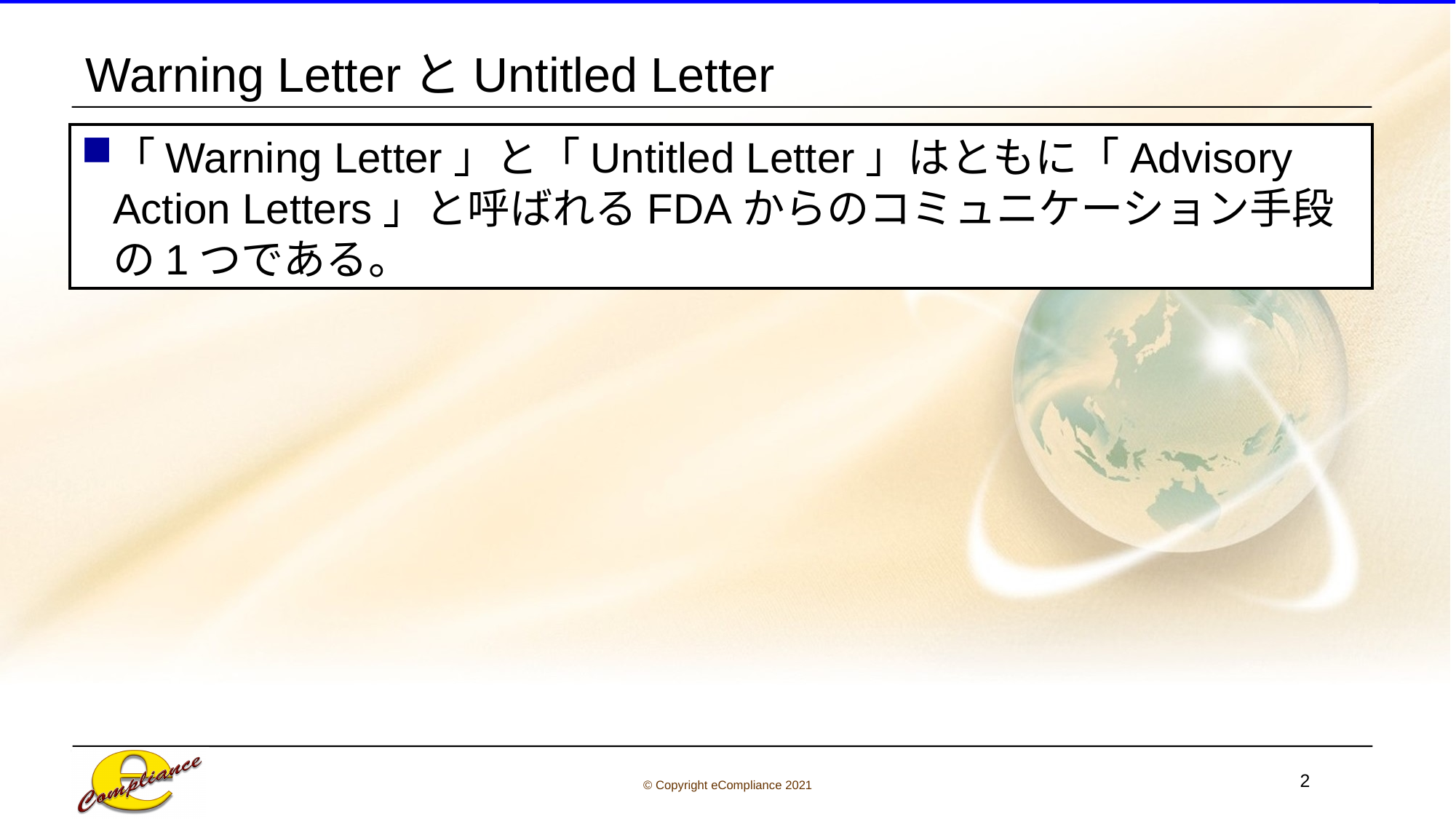

# Warning LetterとUntitled Letter
「Warning Letter」と「Untitled Letter」はともに「Advisory Action Letters」と呼ばれるFDAからのコミュニケーション手段の1つである。